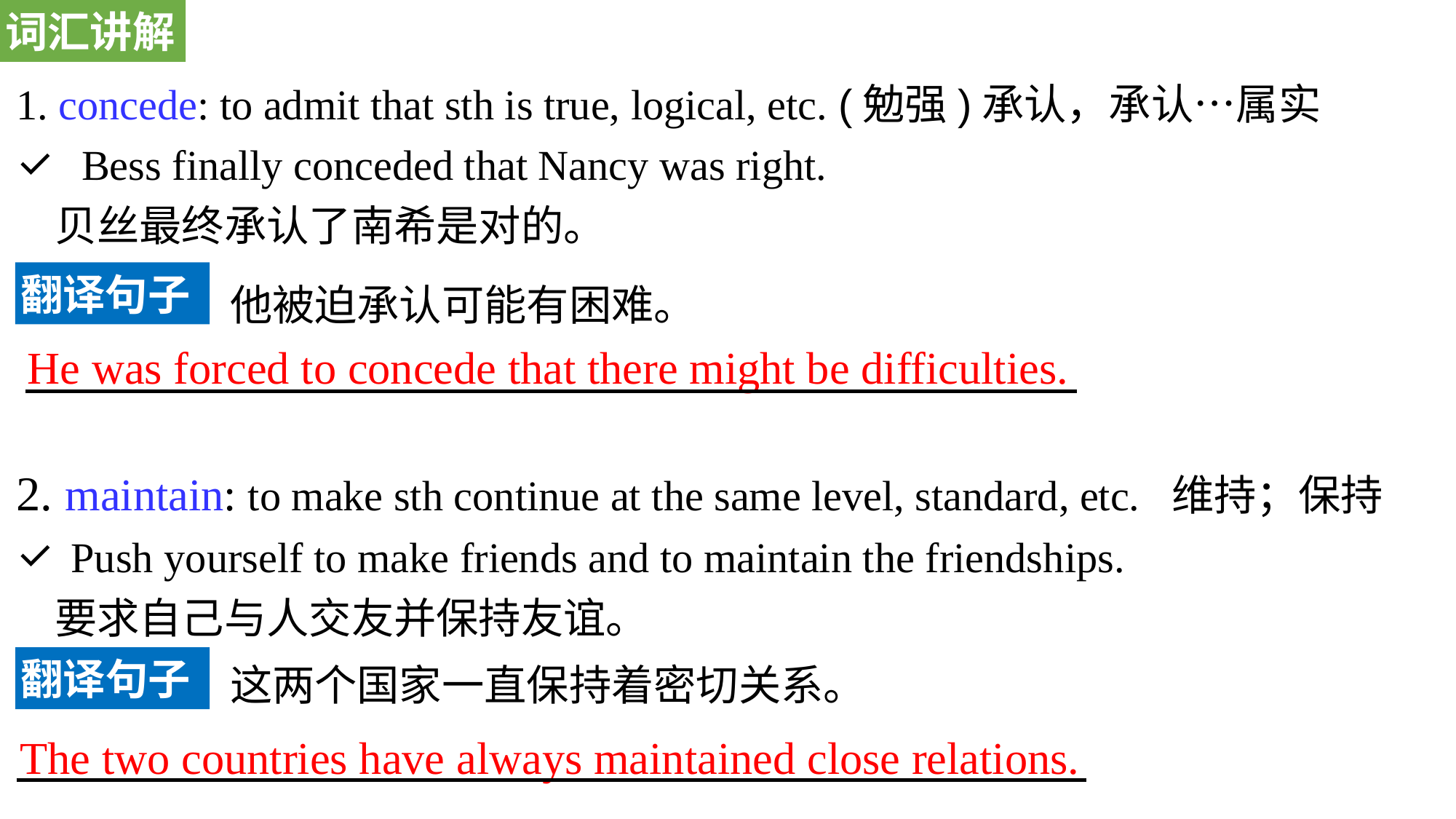

词汇讲解
1. concede: to admit that sth is true, logical, etc. (勉强)承认，承认…属实
 Bess finally conceded that Nancy was right.
   贝丝最终承认了南希是对的。

2. maintain: to make sth continue at the same level, standard, etc.  维持；保持
Push yourself to make friends and to maintain the friendships.
   要求自己与人交友并保持友谊。
翻译句子
他被迫承认可能有困难。
He was forced to concede that there might be difficulties.

翻译句子
这两个国家一直保持着密切关系。
The two countries have always maintained close relations.